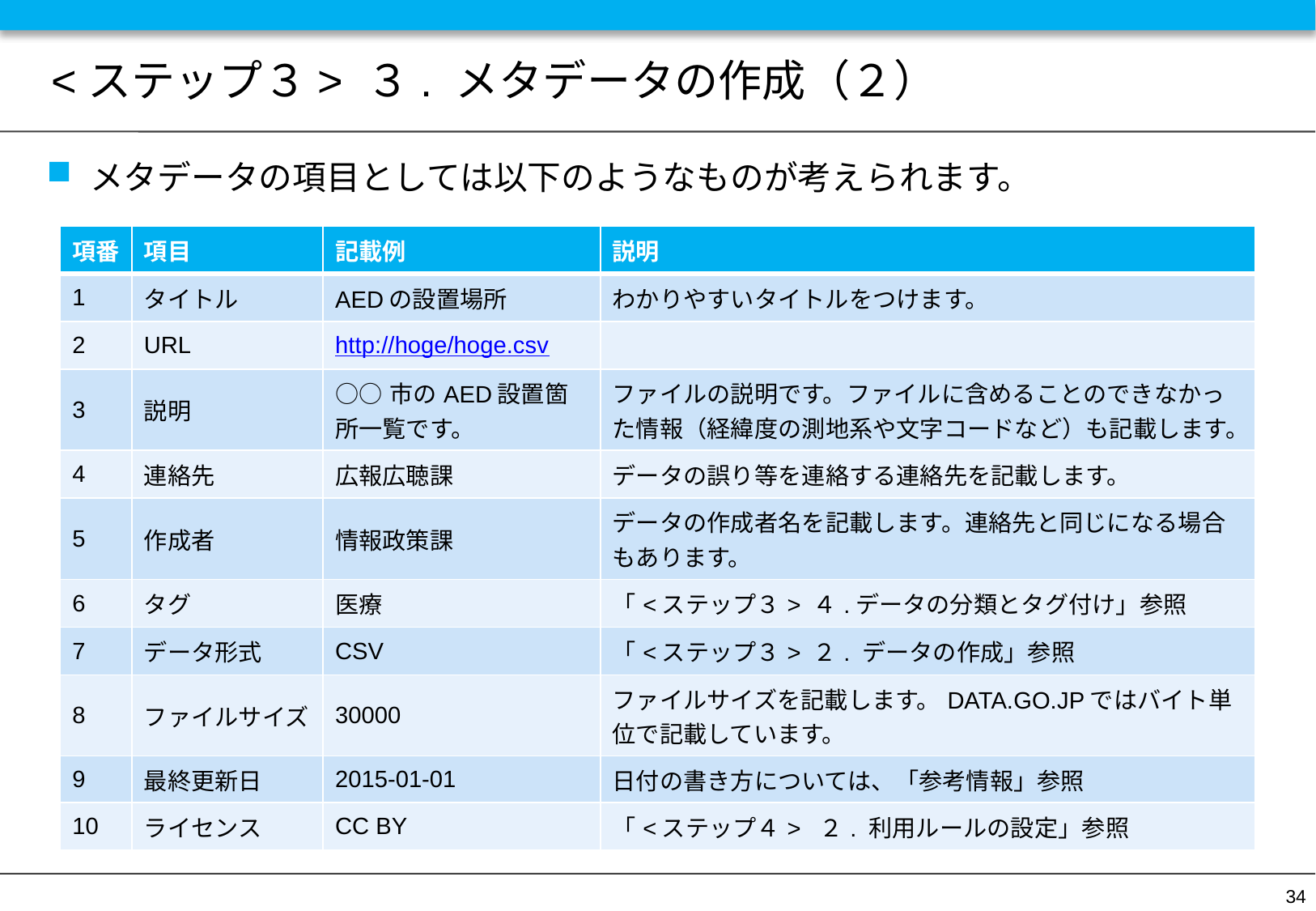

# <ステップ３> ３. メタデータの作成（２）
メタデータの項目としては以下のようなものが考えられます。
| 項番 | 項目 | 記載例 | 説明 |
| --- | --- | --- | --- |
| 1 | タイトル | AEDの設置場所 | わかりやすいタイトルをつけます。 |
| 2 | URL | http://hoge/hoge.csv |  |
| 3 | 説明 | ○○市のAED設置箇所一覧です。 | ファイルの説明です。ファイルに含めることのできなかった情報（経緯度の測地系や文字コードなど）も記載します。 |
| 4 | 連絡先 | 広報広聴課 | データの誤り等を連絡する連絡先を記載します。 |
| 5 | 作成者 | 情報政策課 | データの作成者名を記載します。連絡先と同じになる場合もあります。 |
| 6 | タグ | 医療 | 「<ステップ３> ４.データの分類とタグ付け」参照 |
| 7 | データ形式 | CSV | 「<ステップ３> ２. データの作成」参照 |
| 8 | ファイルサイズ | 30000 | ファイルサイズを記載します。DATA.GO.JPではバイト単位で記載しています。 |
| 9 | 最終更新日 | 2015-01-01 | 日付の書き方については、「参考情報」参照 |
| 10 | ライセンス | CC BY | 「<ステップ４> ２. 利用ルールの設定」参照 |
34